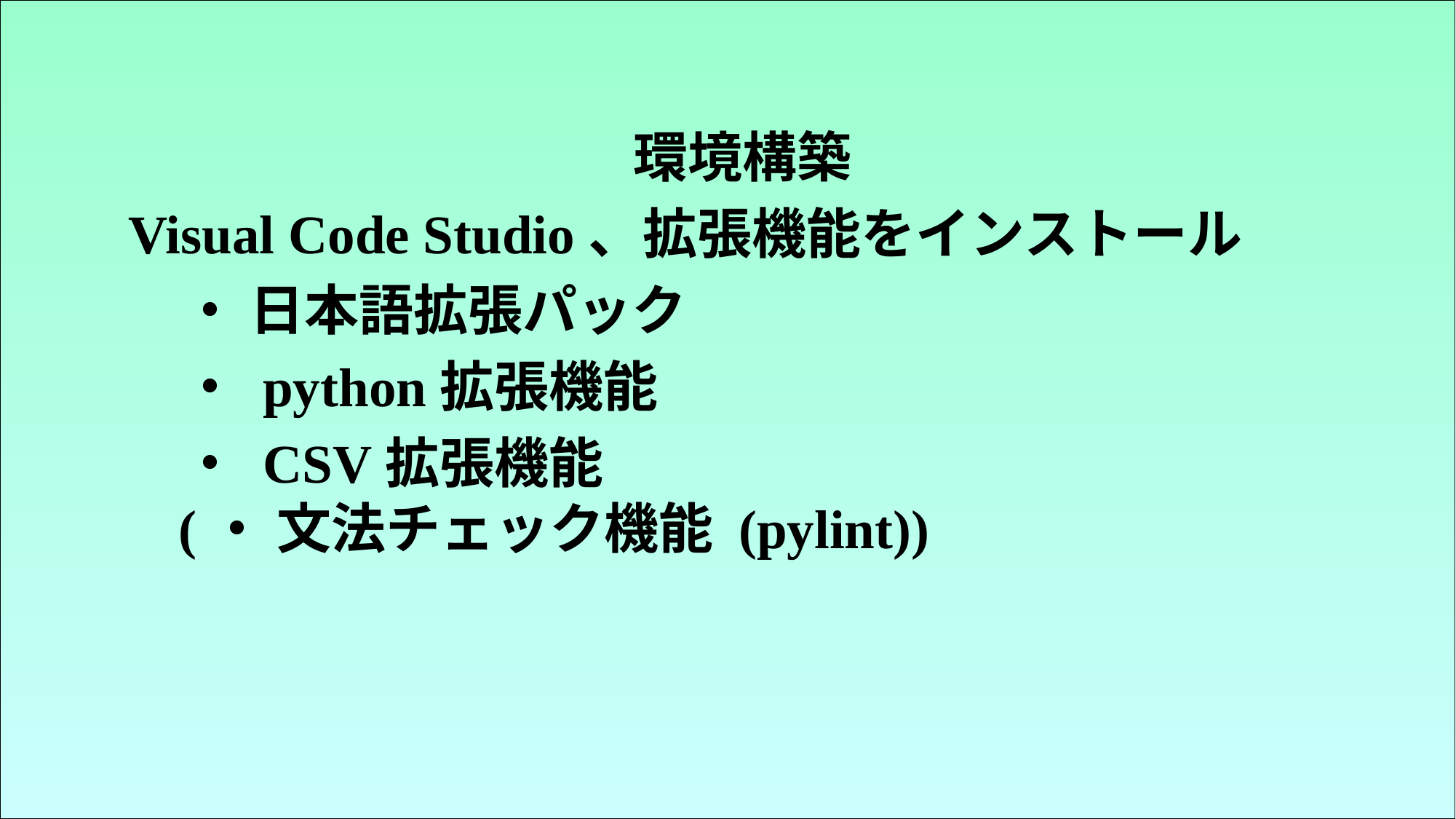

環境構築
Visual Code Studio、拡張機能をインストール
　・ 日本語拡張パック
　・ python拡張機能
　・ CSV拡張機能
   (・ 文法チェック機能 (pylint))